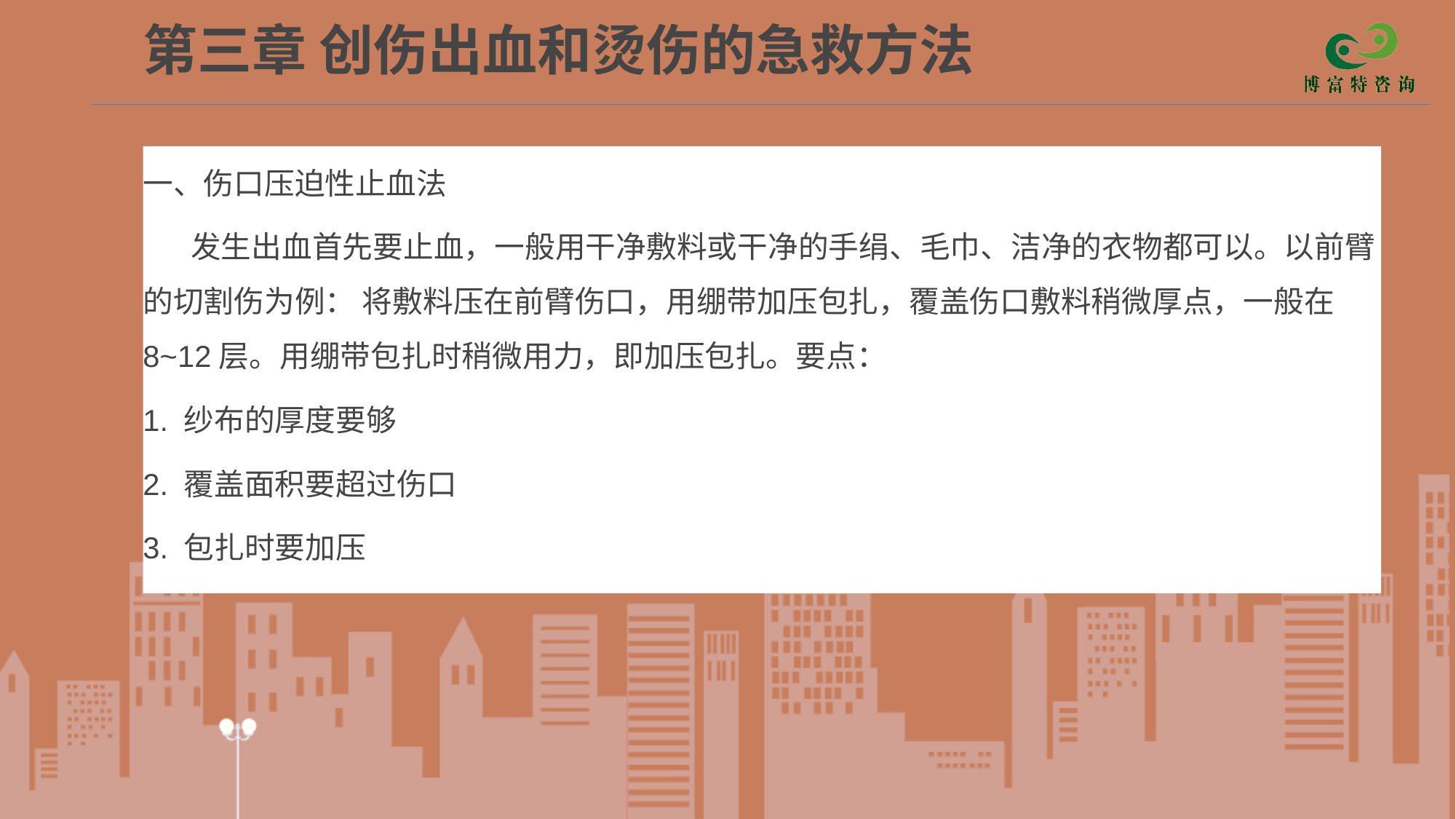

# 第三章 创伤出血和烫伤的急救方法
一、伤口压迫性止血法
      发生出血首先要止血，一般用干净敷料或干净的手绢、毛巾、洁净的衣物都可以。以前臂的切割伤为例： 将敷料压在前臂伤口，用绷带加压包扎，覆盖伤口敷料稍微厚点，一般在8~12层。用绷带包扎时稍微用力，即加压包扎。要点：
1. 纱布的厚度要够
2. 覆盖面积要超过伤口
3. 包扎时要加压
32